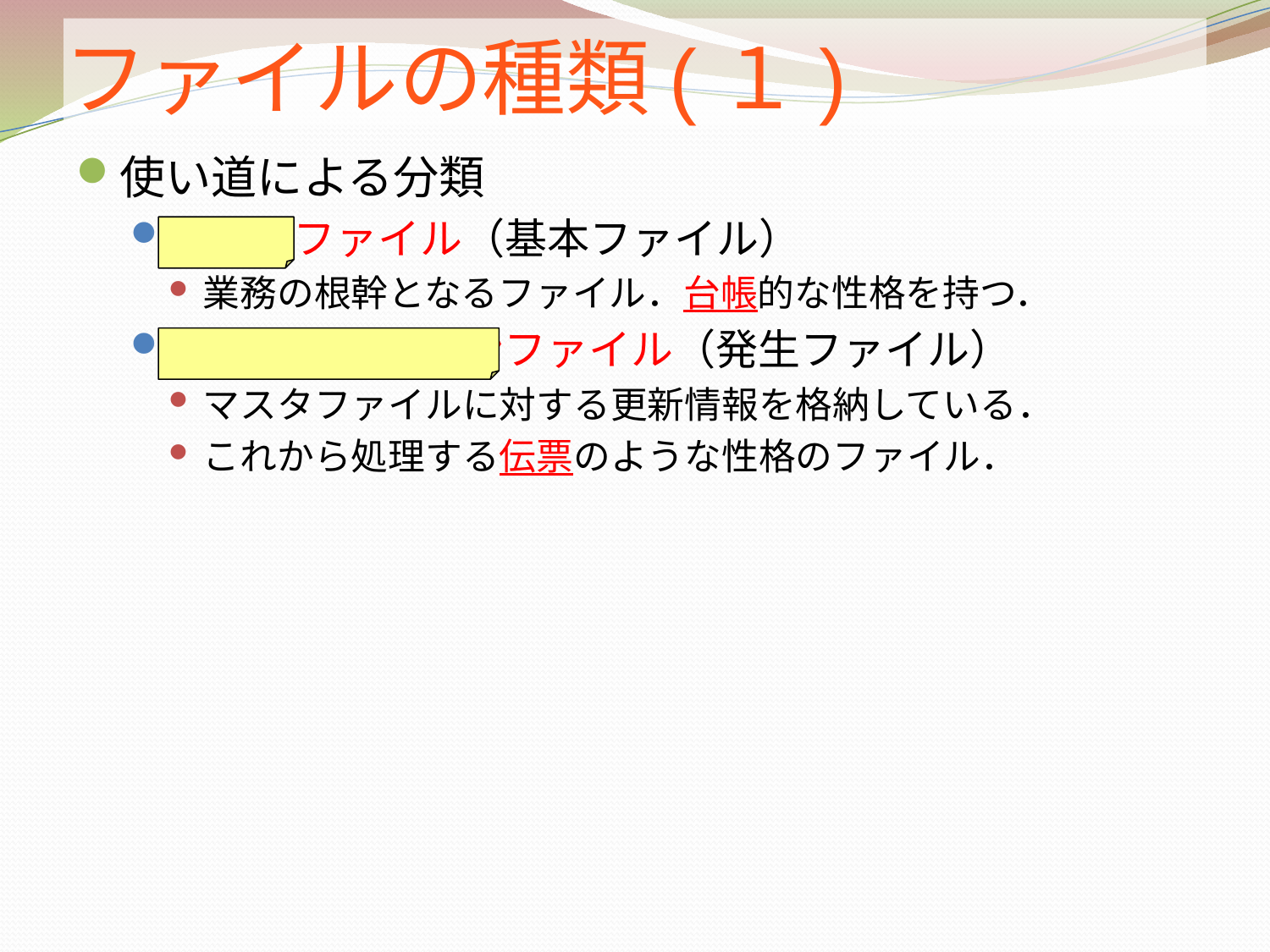

# ファイルの種類(１)
使い道による分類
マスタファイル（基本ファイル）
業務の根幹となるファイル．台帳的な性格を持つ．
トランザクションファイル（発生ファイル）
マスタファイルに対する更新情報を格納している．
これから処理する伝票のような性格のファイル．